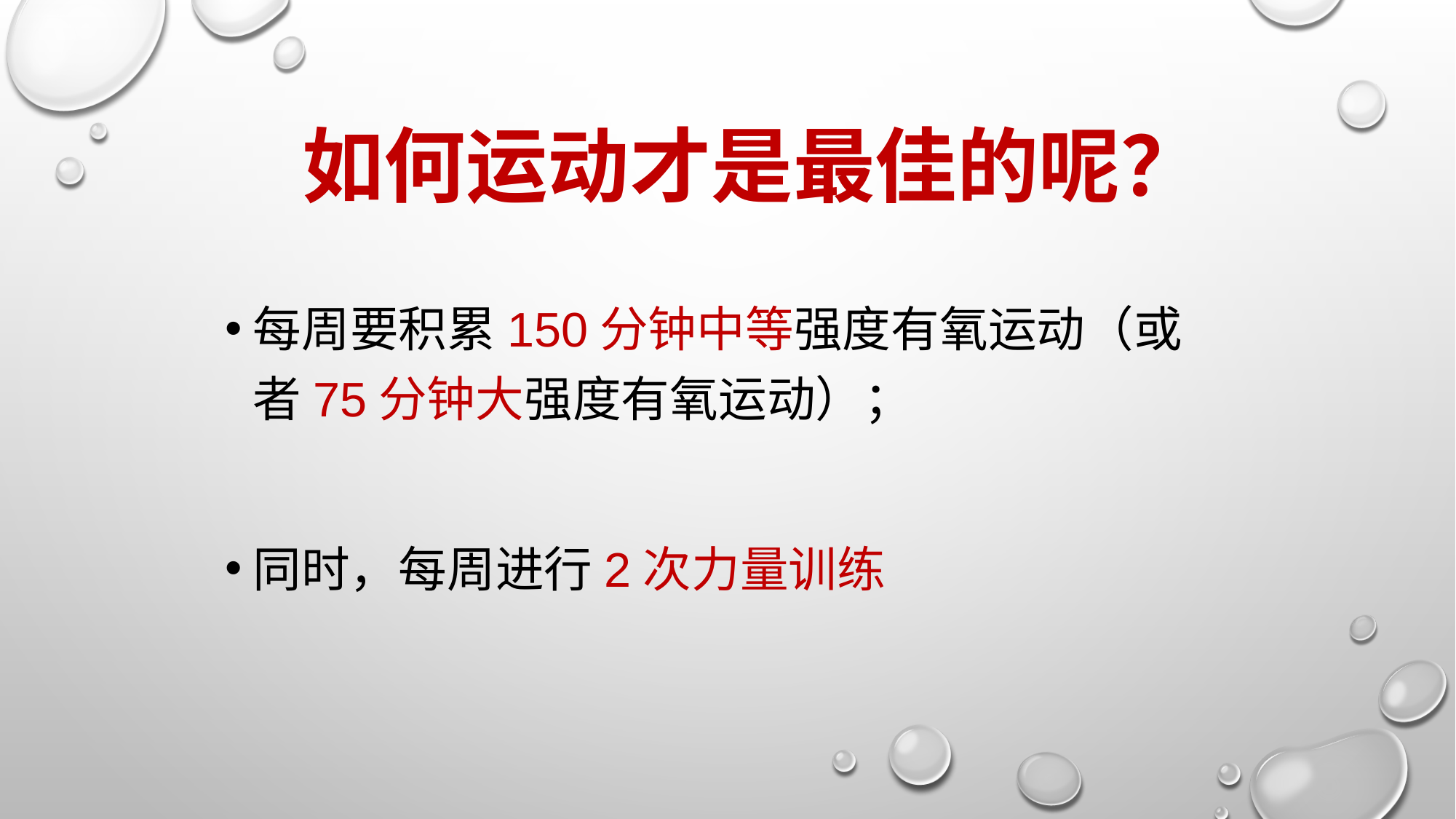

如何运动才是最佳的呢？
每周要积累150分钟中等强度有氧运动（或者75分钟大强度有氧运动）；

同时，每周进行2次力量训练